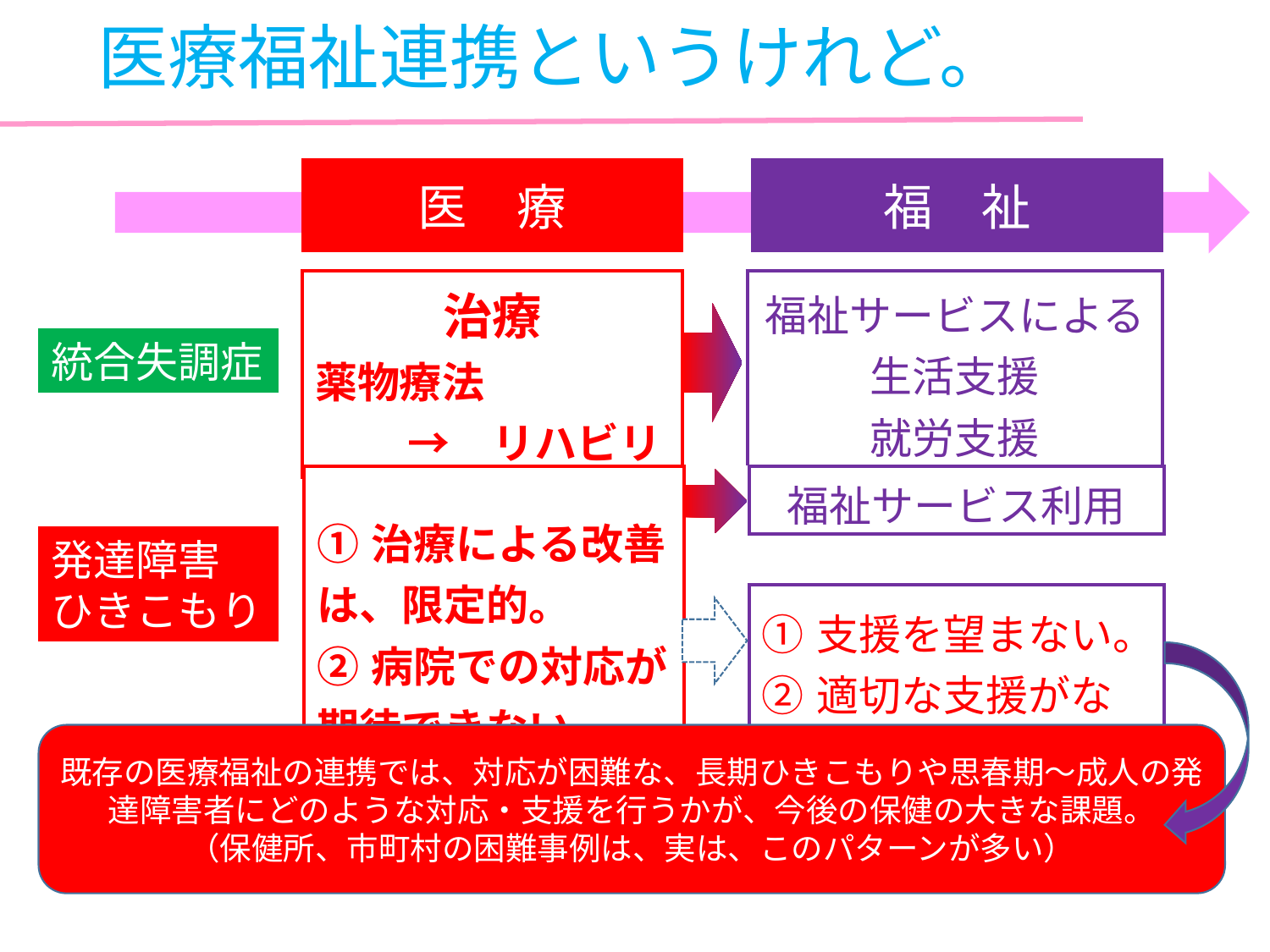

医療福祉連携というけれど。
医　療
福　祉

| 治療 薬物療法 　　→　リハビリ |  | 福祉サービスによる 生活支援 就労支援 |
| --- | --- | --- |

統合失調症
| ①治療による改善は、限定的。 ②病院での対応が期待できない。 |  | 福祉サービス利用 |
| --- | --- | --- |
|  |  |  |
|  |  | ①支援を望まない。 ②適切な支援がない。 |

発達障害
ひきこもり

既存の医療福祉の連携では、対応が困難な、長期ひきこもりや思春期～成人の発達障害者にどのような対応・支援を行うかが、今後の保健の大きな課題。
（保健所、市町村の困難事例は、実は、このパターンが多い）